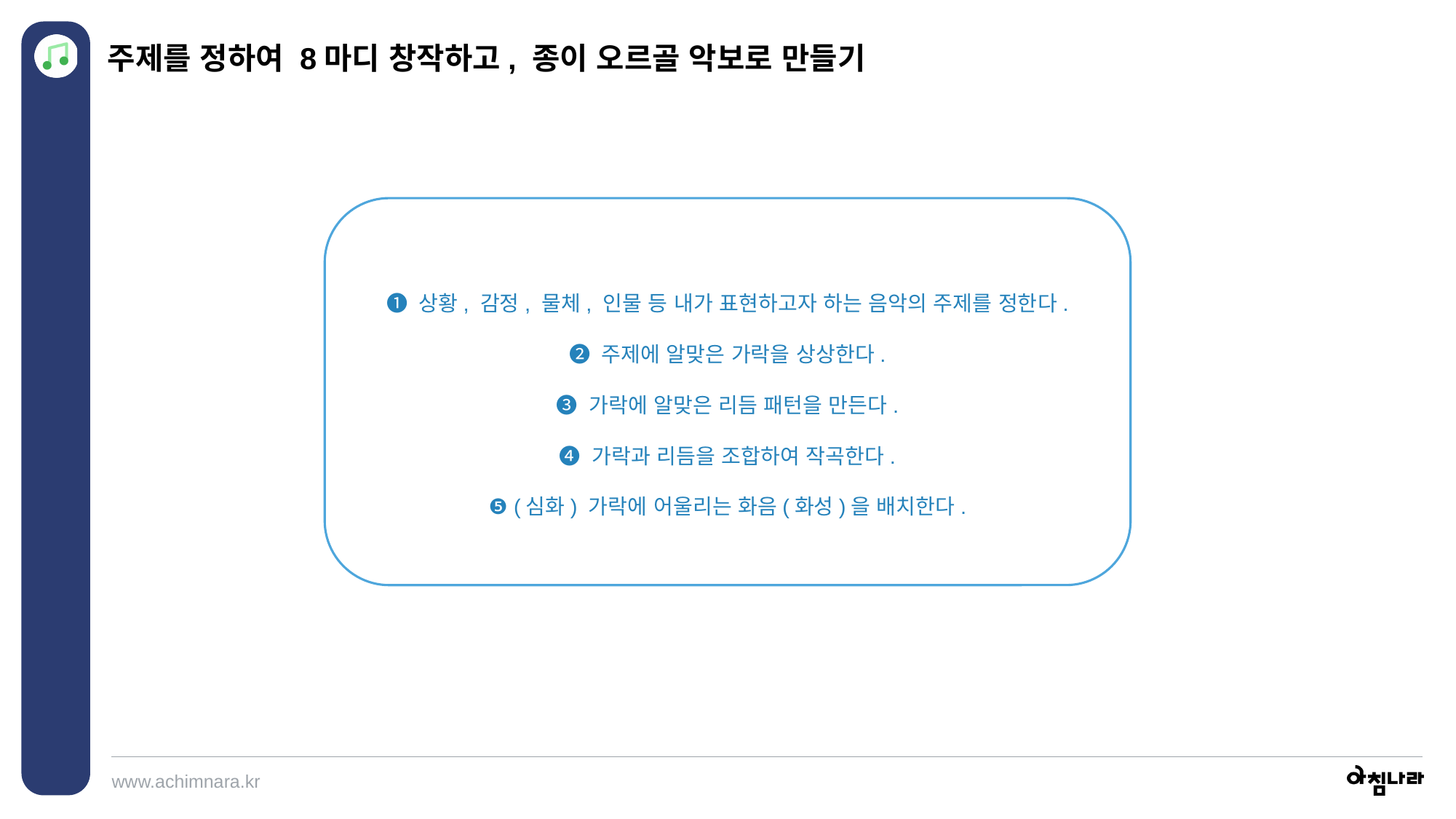

주제를 정하여 8마디 창작하고, 종이 오르골 악보로 만들기
❶ 상황, 감정, 물체, 인물 등 내가 표현하고자 하는 음악의 주제를 정한다.
❷ 주제에 알맞은 가락을 상상한다.
❸ 가락에 알맞은 리듬 패턴을 만든다.
❹ 가락과 리듬을 조합하여 작곡한다.
❺ (심화) 가락에 어울리는 화음(화성)을 배치한다.